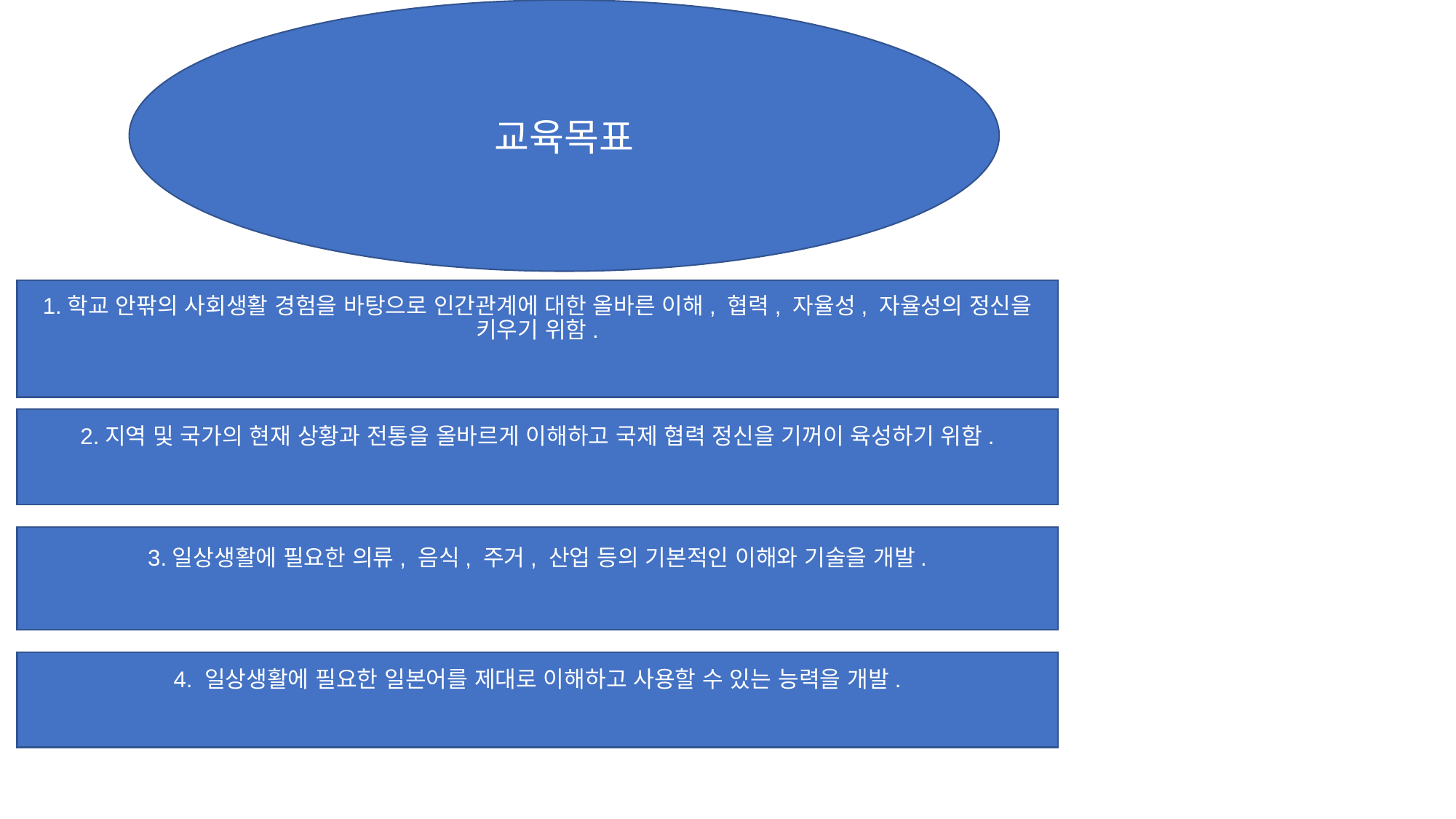

교육목표
#
1.학교 안팎의 사회생활 경험을 바탕으로 인간관계에 대한 올바른 이해, 협력, 자율성, 자율성의 정신을 키우기 위함.

2.지역 및 국가의 현재 상황과 전통을 올바르게 이해하고 국제 협력 정신을 기꺼이 육성하기 위함.

3.일상생활에 필요한 의류, 음식, 주거, 산업 등의 기본적인 이해와 기술을 개발.

4. 일상생활에 필요한 일본어를 제대로 이해하고 사용할 수 있는 능력을 개발.